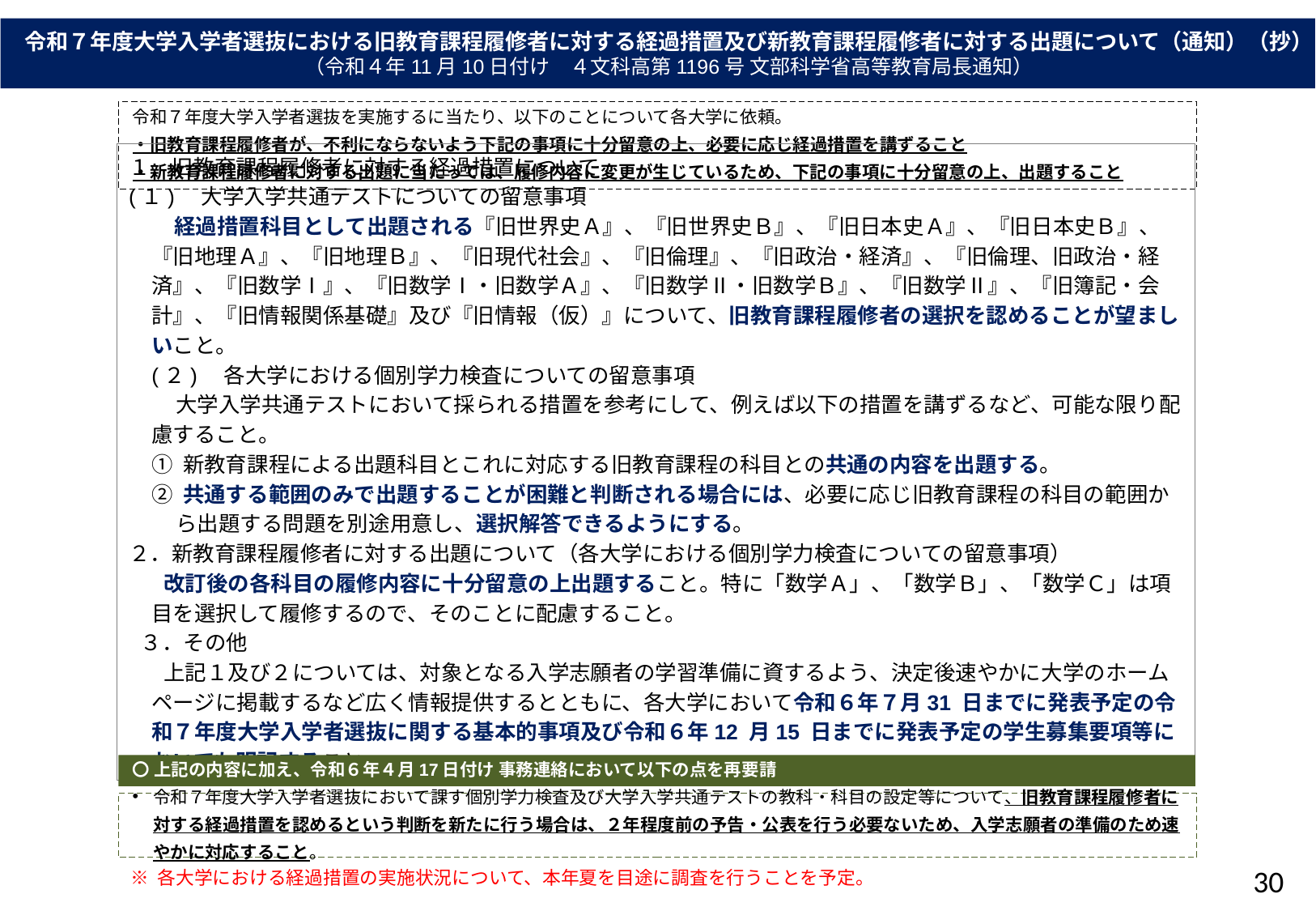

# 令和７年度大学入学者選抜における旧教育課程履修者に対する経過措置及び新教育課程履修者に対する出題について（通知）（抄） （令和４年11月10日付け　４文科高第1196号 文部科学省高等教育局長通知）
令和７年度大学入学者選抜を実施するに当たり、以下のことについて各大学に依頼。
・旧教育課程履修者が、不利にならないよう下記の事項に十分留意の上、必要に応じ経過措置を講ずること
・新教育課程履修者に対する出題に当たっては、履修内容に変更が生じているため、下記の事項に十分留意の上、出題すること
１．旧教育課程履修者に対する経過措置について
(１)　大学入学共通テストについての留意事項
経過措置科目として出題される『旧世界史Ａ』、『旧世界史Ｂ』、『旧日本史Ａ』、『旧日本史Ｂ』、『旧地理Ａ』、『旧地理Ｂ』、『旧現代社会』、『旧倫理』、『旧政治・経済』、『旧倫理、旧政治・経済』、『旧数学Ⅰ』、『旧数学Ⅰ・旧数学Ａ』、『旧数学Ⅱ・旧数学Ｂ』、『旧数学Ⅱ』、『旧簿記・会計』、『旧情報関係基礎』及び『旧情報（仮）』について、旧教育課程履修者の選択を認めることが望ましいこと。
(２)　各大学における個別学力検査についての留意事項
大学入学共通テストにおいて採られる措置を参考にして、例えば以下の措置を講ずるなど、可能な限り配慮すること。
① 新教育課程による出題科目とこれに対応する旧教育課程の科目との共通の内容を出題する。
② 共通する範囲のみで出題することが困難と判断される場合には、必要に応じ旧教育課程の科目の範囲から出題する問題を別途用意し、選択解答できるようにする。
２．新教育課程履修者に対する出題について（各大学における個別学力検査についての留意事項）
改訂後の各科目の履修内容に十分留意の上出題すること。特に「数学Ａ」、「数学Ｂ」、「数学Ｃ」は項目を選択して履修するので、そのことに配慮すること。
３．その他
上記１及び２については、対象となる入学志願者の学習準備に資するよう、決定後速やかに大学のホームページに掲載するなど広く情報提供するとともに、各大学において令和６年７月31 日までに発表予定の令和７年度大学入学者選抜に関する基本的事項及び令和６年12 月15 日までに発表予定の学生募集要項等においても明記すること。
〇 上記の内容に加え、令和６年４月17日付け 事務連絡において以下の点を再要請
令和７年度大学入学者選抜において課す個別学力検査及び大学入学共通テストの教科・科目の設定等について、旧教育課程履修者に対する経過措置を認めるという判断を新たに行う場合は、２年程度前の予告・公表を行う必要ないため、入学志願者の準備のため速やかに対応すること。
30
※ 各大学における経過措置の実施状況について、本年夏を目途に調査を行うことを予定。